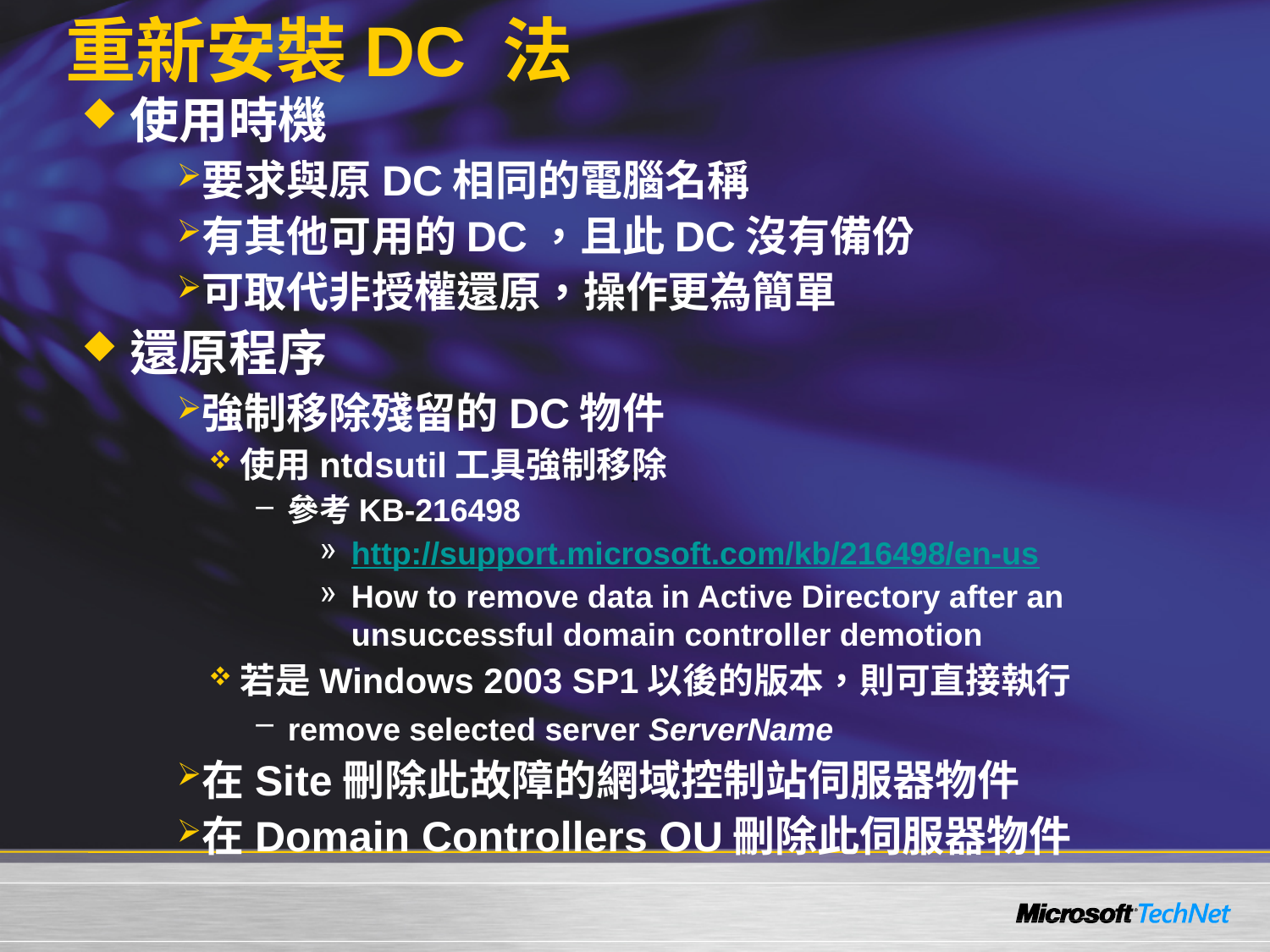

# 重新安裝DC 法
使用時機
要求與原DC相同的電腦名稱
有其他可用的DC，且此DC沒有備份
可取代非授權還原，操作更為簡單
還原程序
強制移除殘留的DC物件
使用ntdsutil工具強制移除
參考KB-216498
http://support.microsoft.com/kb/216498/en-us
How to remove data in Active Directory after an unsuccessful domain controller demotion
若是Windows 2003 SP1以後的版本，則可直接執行
remove selected server ServerName
在Site刪除此故障的網域控制站伺服器物件
在Domain Controllers OU刪除此伺服器物件